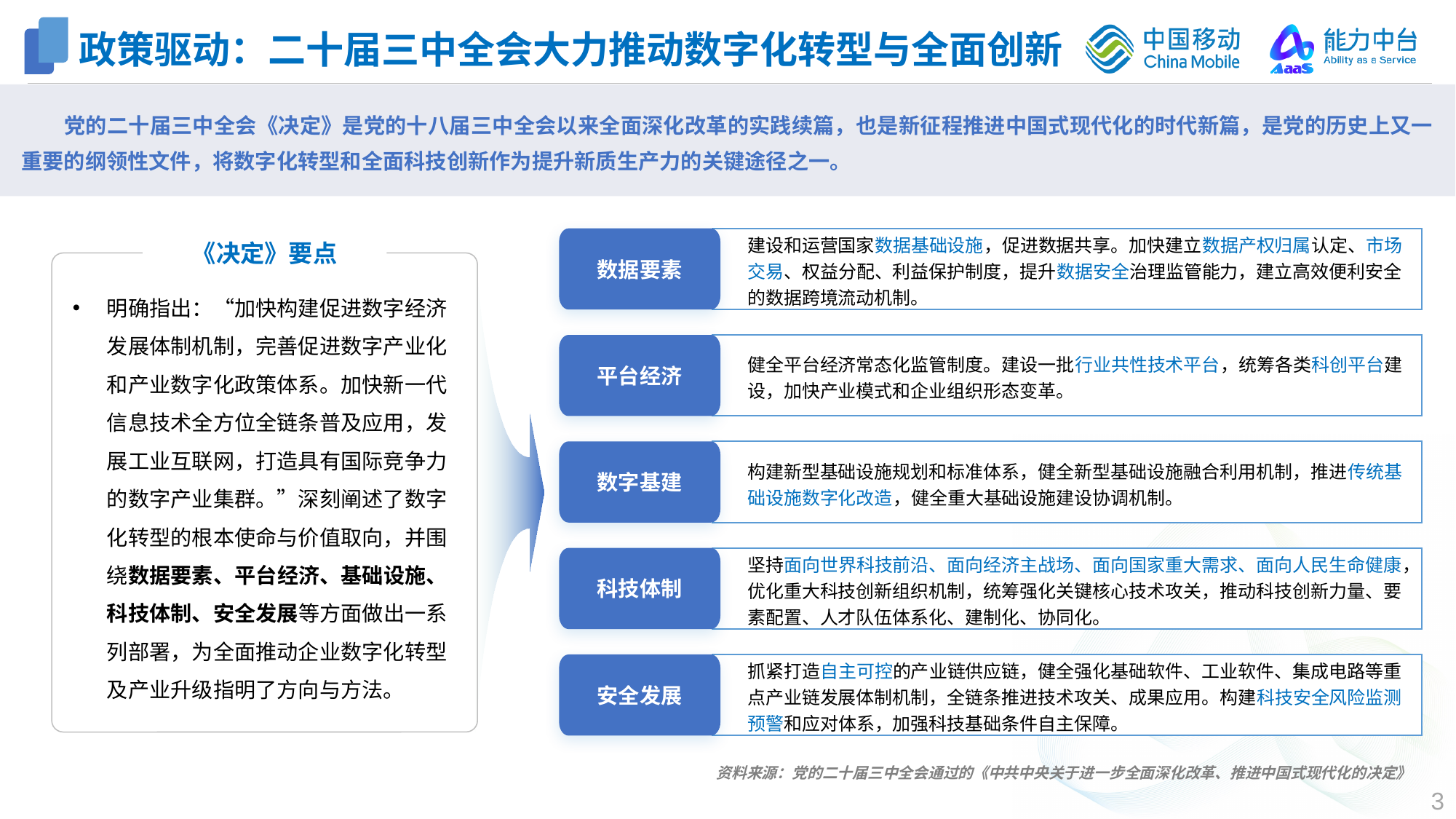

# 政策驱动：二十届三中全会大力推动数字化转型与全面创新

党的二十届三中全会《决定》是党的十八届三中全会以来全面深化改革的实践续篇，也是新征程推进中国式现代化的时代新篇，是党的历史上又一重要的纲领性文件，将数字化转型和全面科技创新作为提升新质生产力的关键途径之一。
数据要素
建设和运营国家数据基础设施，促进数据共享。加快建立数据产权归属认定、市场交易、权益分配、利益保护制度，提升数据安全治理监管能力，建立高效便利安全的数据跨境流动机制。
平台经济
健全平台经济常态化监管制度。建设一批行业共性技术平台，统筹各类科创平台建设，加快产业模式和企业组织形态变革。
数字基建
构建新型基础设施规划和标准体系，健全新型基础设施融合利用机制，推进传统基础设施数字化改造，健全重大基础设施建设协调机制。
科技体制
坚持面向世界科技前沿、面向经济主战场、面向国家重大需求、面向人民生命健康，优化重大科技创新组织机制，统筹强化关键核心技术攻关，推动科技创新力量、要素配置、人才队伍体系化、建制化、协同化。
安全发展
抓紧打造自主可控的产业链供应链，健全强化基础软件、工业软件、集成电路等重点产业链发展体制机制，全链条推进技术攻关、成果应用。构建科技安全风险监测预警和应对体系，加强科技基础条件自主保障。
《决定》要点

明确指出：“加快构建促进数字经济发展体制机制，完善促进数字产业化和产业数字化政策体系。加快新一代信息技术全方位全链条普及应用，发展工业互联网，打造具有国际竞争力的数字产业集群。”深刻阐述了数字化转型的根本使命与价值取向，并围绕数据要素、平台经济、基础设施、科技体制、安全发展等方面做出一系列部署，为全面推动企业数字化转型及产业升级指明了方向与方法。

资料来源：党的二十届三中全会通过的《中共中央关于进一步全面深化改革、推进中国式现代化的决定》